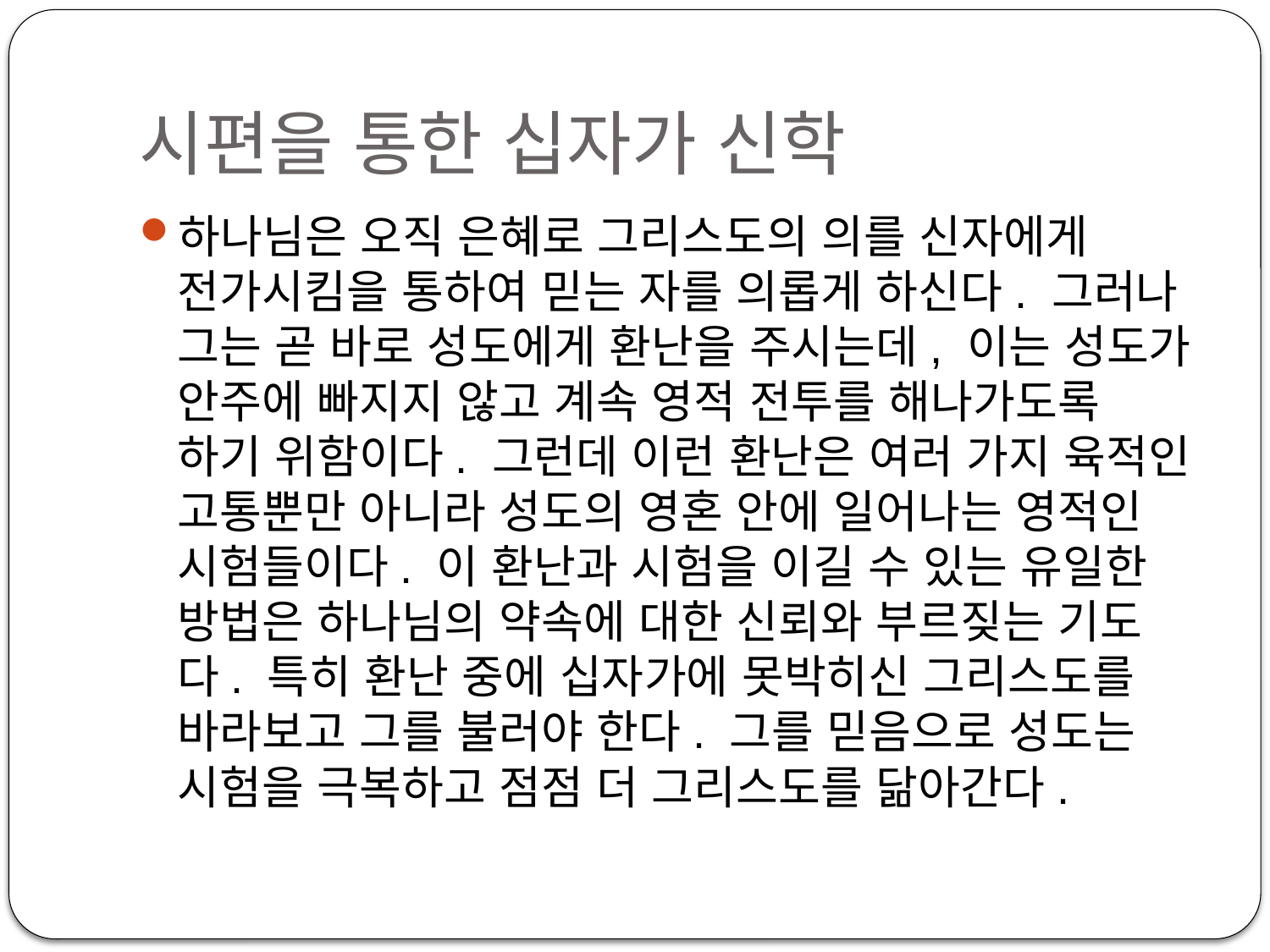

# 시편을 통한 십자가 신학
하나님은 오직 은혜로 그리스도의 의를 신자에게 전가시킴을 통하여 믿는 자를 의롭게 하신다. 그러나 그는 곧 바로 성도에게 환난을 주시는데, 이는 성도가 안주에 빠지지 않고 계속 영적 전투를 해나가도록 하기 위함이다. 그런데 이런 환난은 여러 가지 육적인 고통뿐만 아니라 성도의 영혼 안에 일어나는 영적인 시험들이다. 이 환난과 시험을 이길 수 있는 유일한 방법은 하나님의 약속에 대한 신뢰와 부르짖는 기도다. 특히 환난 중에 십자가에 못박히신 그리스도를 바라보고 그를 불러야 한다. 그를 믿음으로 성도는 시험을 극복하고 점점 더 그리스도를 닮아간다.